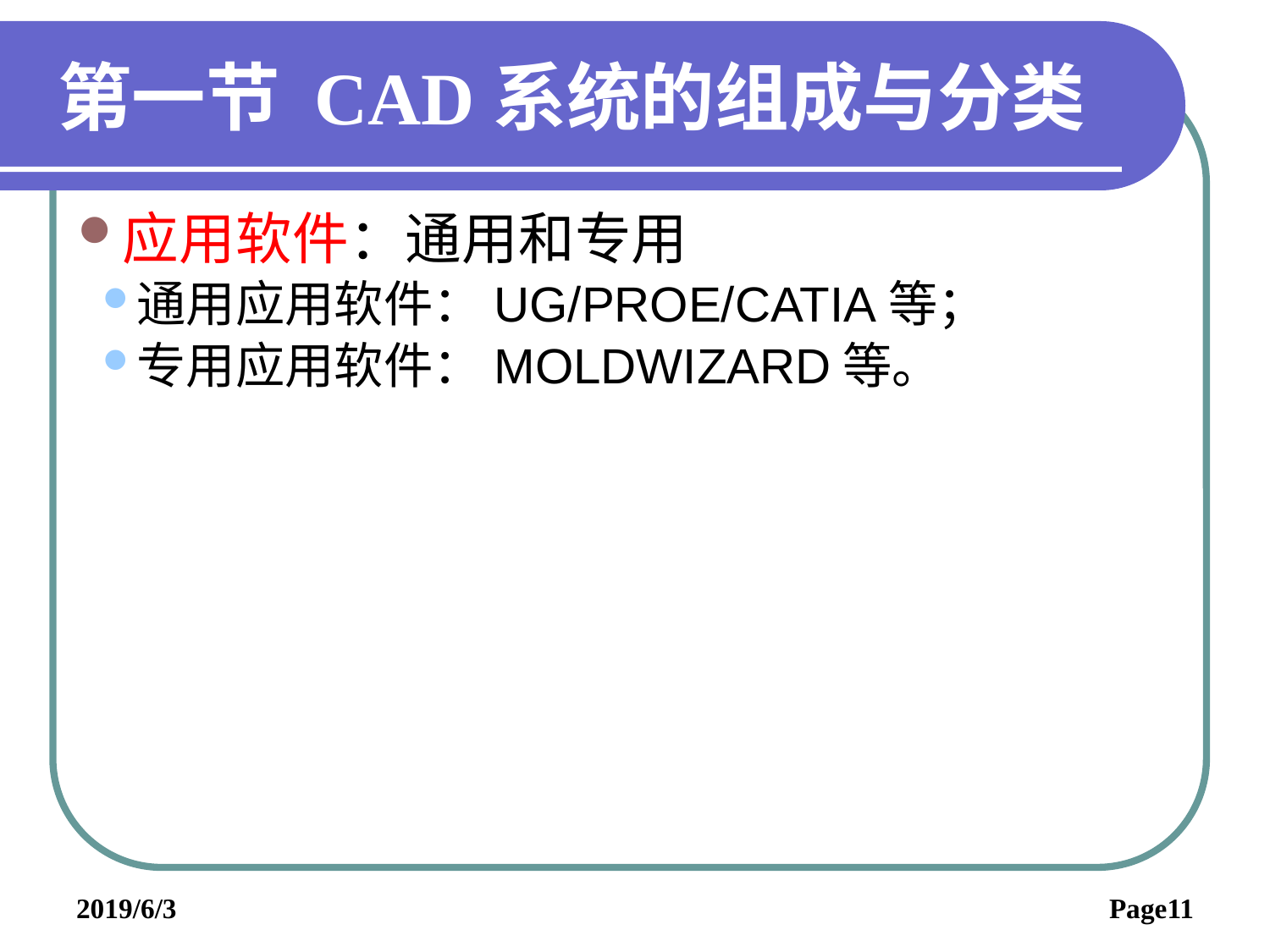

# 第一节 CAD系统的组成与分类
应用软件：通用和专用
通用应用软件：UG/PROE/CATIA等；
专用应用软件：MOLDWIZARD等。
2019/6/3
Page11